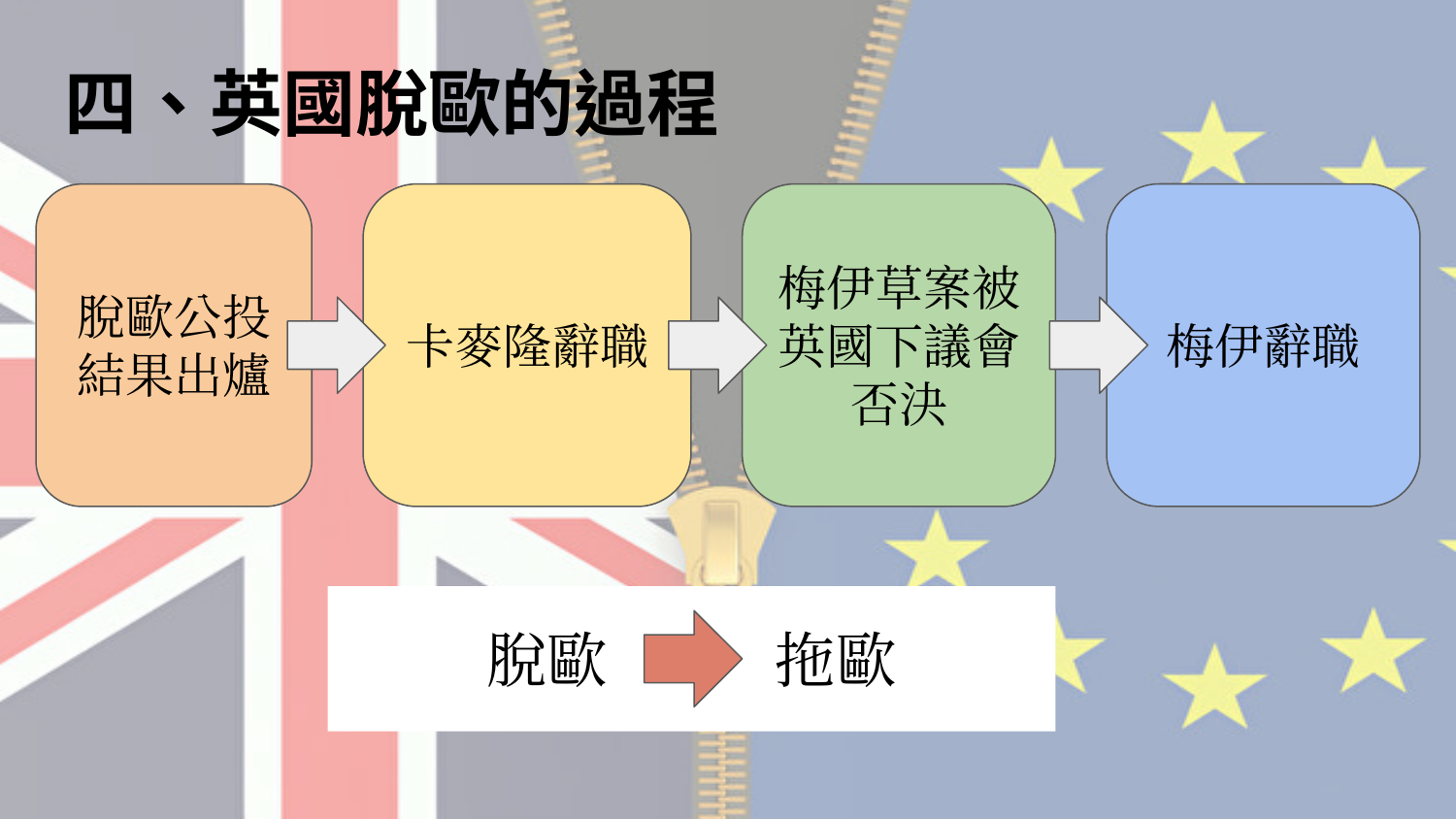

# 四、英國脫歐的過程
梅伊辭職
脫歐公投結果出爐
卡麥隆辭職
梅伊草案被英國下議會否決

脫歐           拖歐